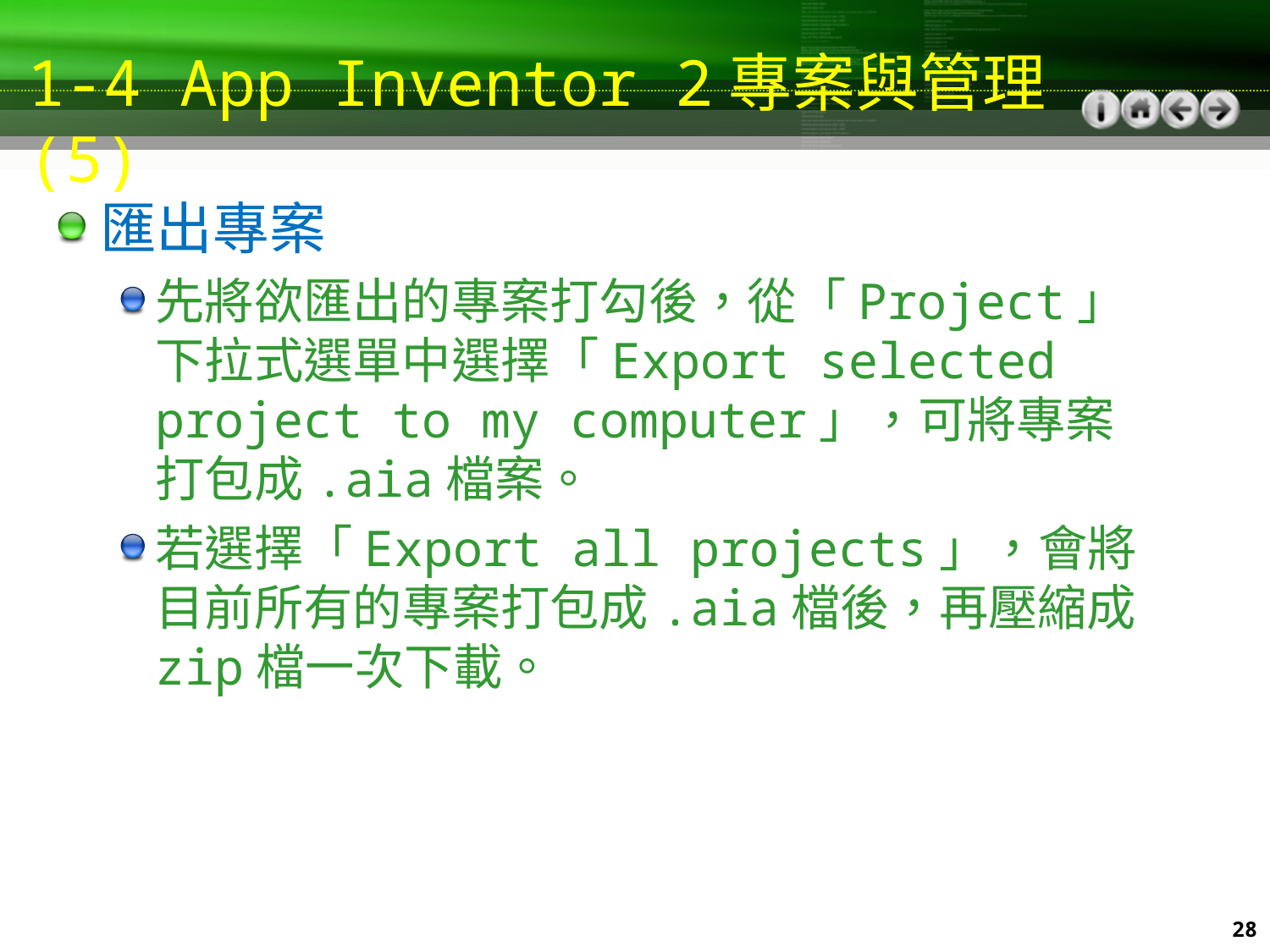

# 1-4 App Inventor 2專案與管理(5)
匯出專案
先將欲匯出的專案打勾後，從「Project」下拉式選單中選擇「Export selected project to my computer」，可將專案打包成.aia檔案。
若選擇「Export all projects」，會將目前所有的專案打包成.aia檔後，再壓縮成zip檔一次下載。